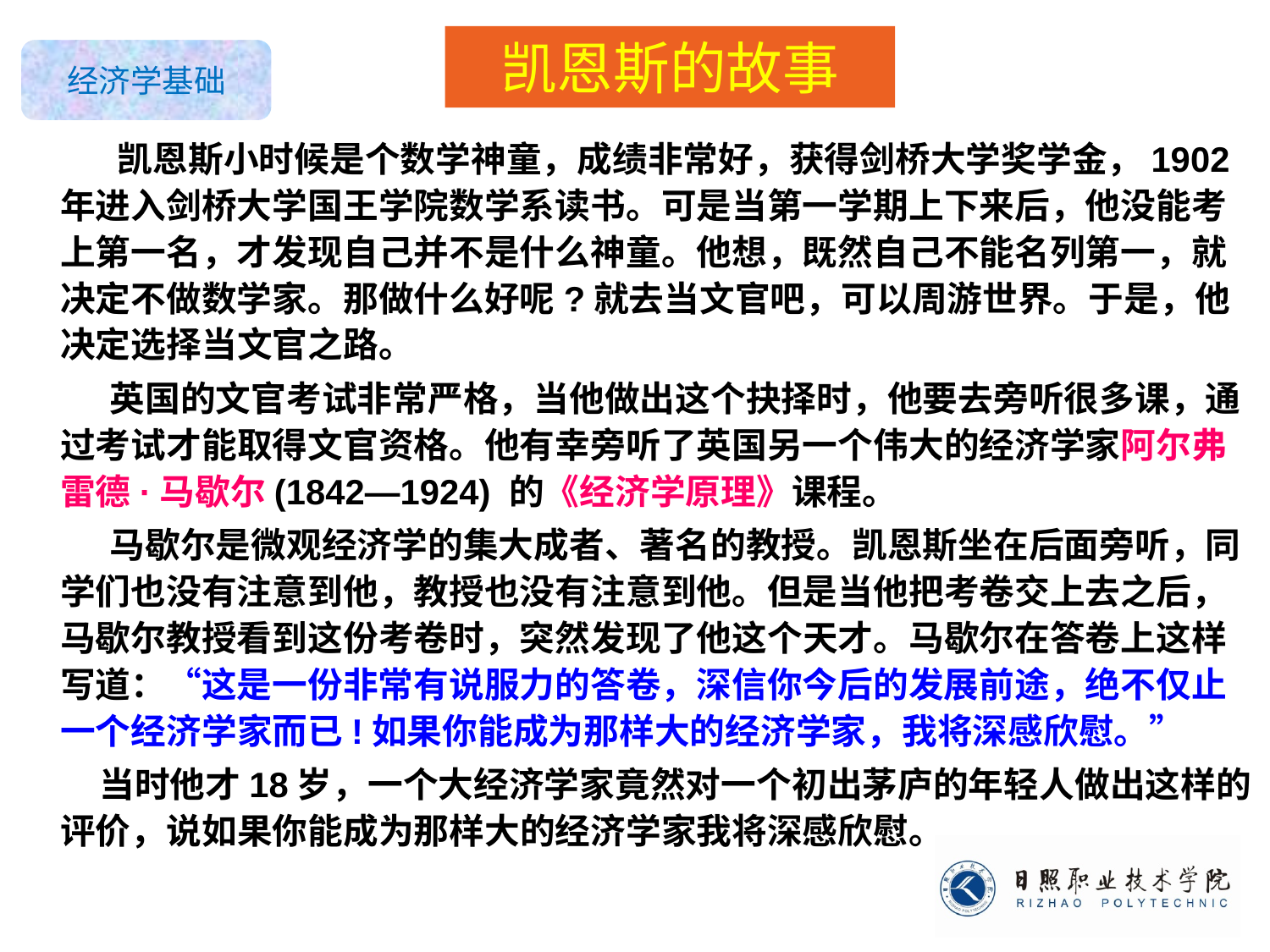

# 凯恩斯的故事
            凯恩斯小时候是个数学神童，成绩非常好，获得剑桥大学奖学金，1902年进入剑桥大学国王学院数学系读书。可是当第一学期上下来后，他没能考上第一名，才发现自己并不是什么神童。他想，既然自己不能名列第一，就决定不做数学家。那做什么好呢?就去当文官吧，可以周游世界。于是，他决定选择当文官之路。
           英国的文官考试非常严格，当他做出这个抉择时，他要去旁听很多课，通过考试才能取得文官资格。他有幸旁听了英国另一个伟大的经济学家阿尔弗雷德·马歇尔(1842—1924) 的《经济学原理》课程。
           马歇尔是微观经济学的集大成者、著名的教授。凯恩斯坐在后面旁听，同学们也没有注意到他，教授也没有注意到他。但是当他把考卷交上去之后，马歇尔教授看到这份考卷时，突然发现了他这个天才。马歇尔在答卷上这样写道：“这是一份非常有说服力的答卷，深信你今后的发展前途，绝不仅止一个经济学家而已!如果你能成为那样大的经济学家，我将深感欣慰。”
          当时他才18岁，一个大经济学家竟然对一个初出茅庐的年轻人做出这样的评价，说如果你能成为那样大的经济学家我将深感欣慰。